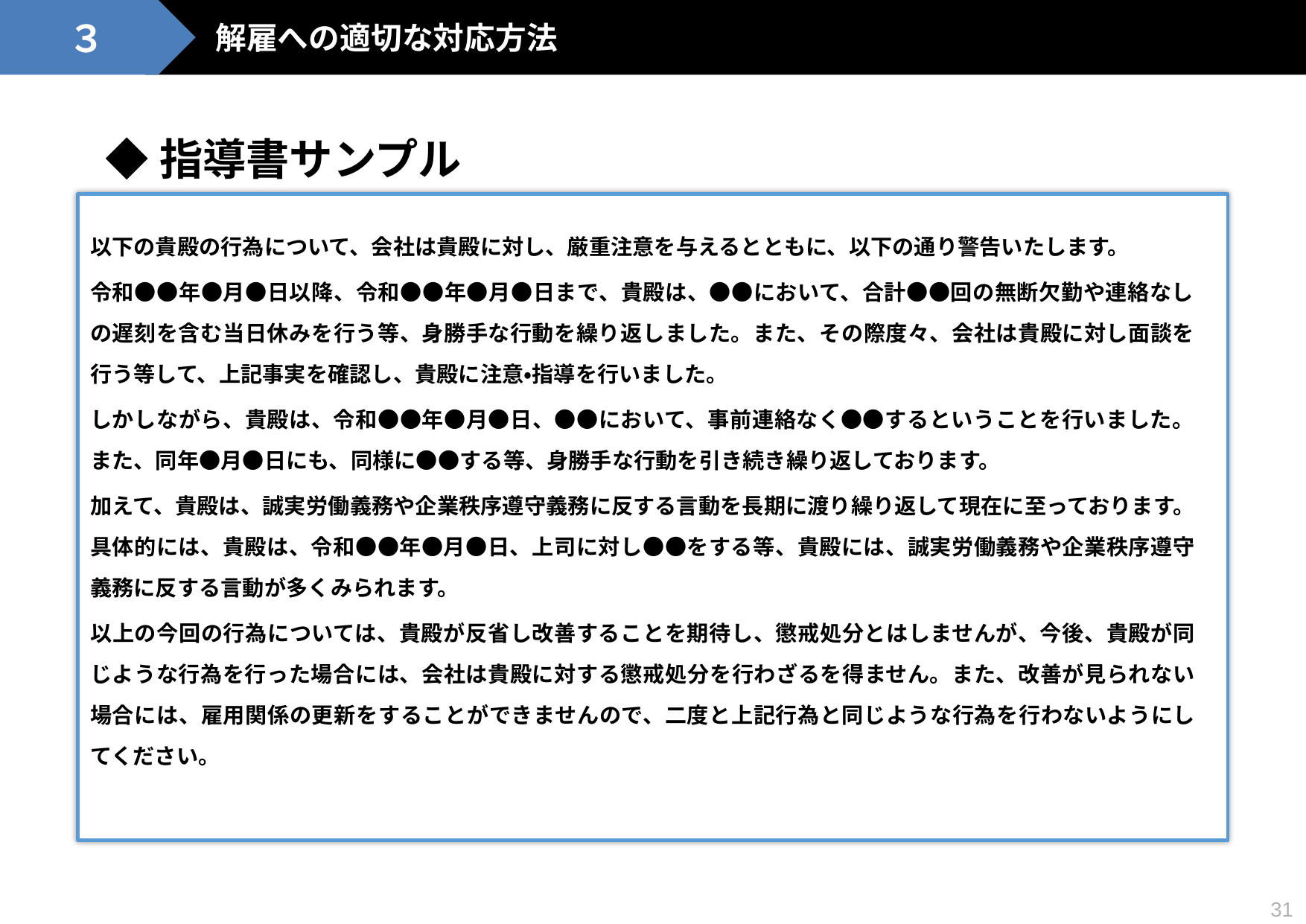

３
解雇への適切な対応方法
◆指導書サンプル

以下の貴殿の行為について、会社は貴殿に対し、厳重注意を与えるとともに、以下の通り警告いたします。
令和●●年●月●日以降、令和●●年●月●日まで、貴殿は、●●において、合計●●回の無断欠勤や連絡なしの遅刻を含む当日休みを行う等、身勝手な行動を繰り返しました。また、その際度々、会社は貴殿に対し面談を行う等して、上記事実を確認し、貴殿に注意・指導を行いました。
しかしながら、貴殿は、令和●●年●月●日、●●において、事前連絡なく●●するということを行いました。また、同年●月●日にも、同様に●●する等、身勝手な行動を引き続き繰り返しております。
加えて、貴殿は、誠実労働義務や企業秩序遵守義務に反する言動を長期に渡り繰り返して現在に至っております。具体的には、貴殿は、令和●●年●月●日、上司に対し●●をする等、貴殿には、誠実労働義務や企業秩序遵守義務に反する言動が多くみられます。
以上の今回の行為については、貴殿が反省し改善することを期待し、懲戒処分とはしませんが、今後、貴殿が同じような行為を行った場合には、会社は貴殿に対する懲戒処分を行わざるを得ません。また、改善が見られない場合には、雇用関係の更新をすることができませんので、二度と上記行為と同じような行為を行わないようにしてください。

31